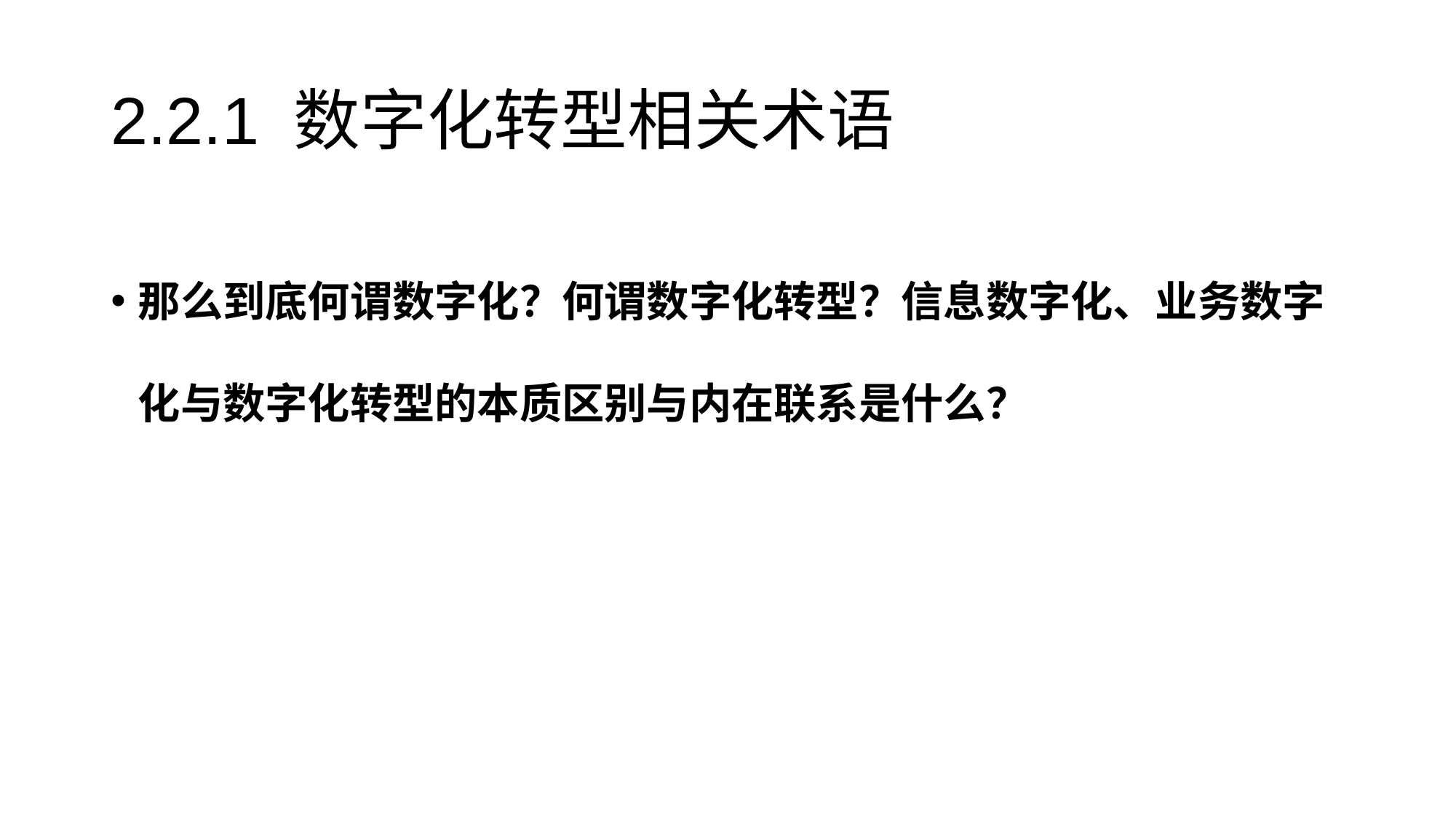

# 2.2.1 数字化转型相关术语
那么到底何谓数字化？何谓数字化转型？信息数字化、业务数字化与数字化转型的本质区别与内在联系是什么？